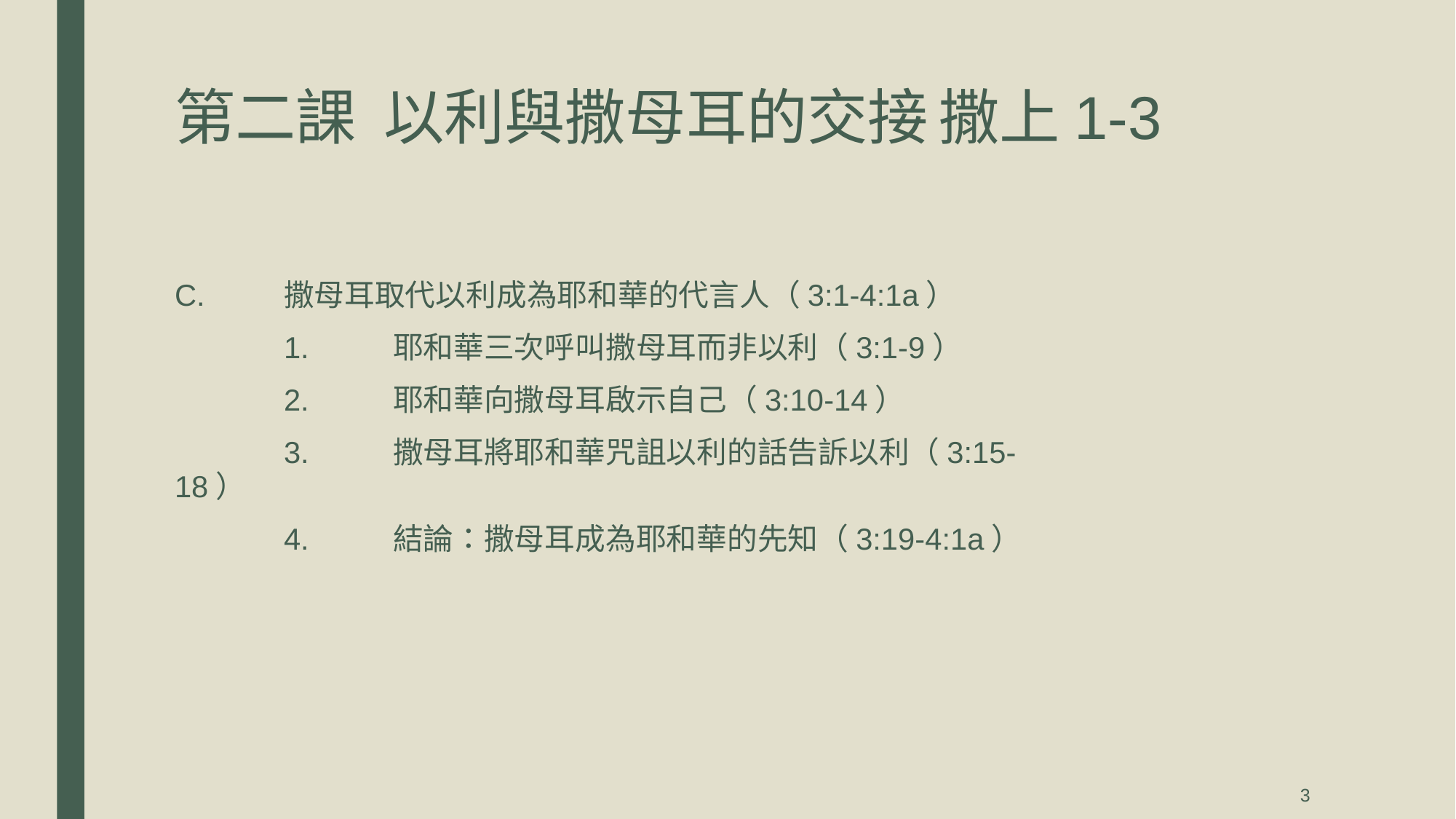

# 第二課  以利與撒母耳的交接	撒上1-3
C.	撒母耳取代以利成為耶和華的代言人（3:1-4:1a）
	1.	耶和華三次呼叫撒母耳而非以利（3:1-9）
	2.	耶和華向撒母耳啟示自己（3:10-14）
	3.	撒母耳將耶和華咒詛以利的話告訴以利（3:15-18）
	4.	結論：撒母耳成為耶和華的先知（3:19-4:1a）

3